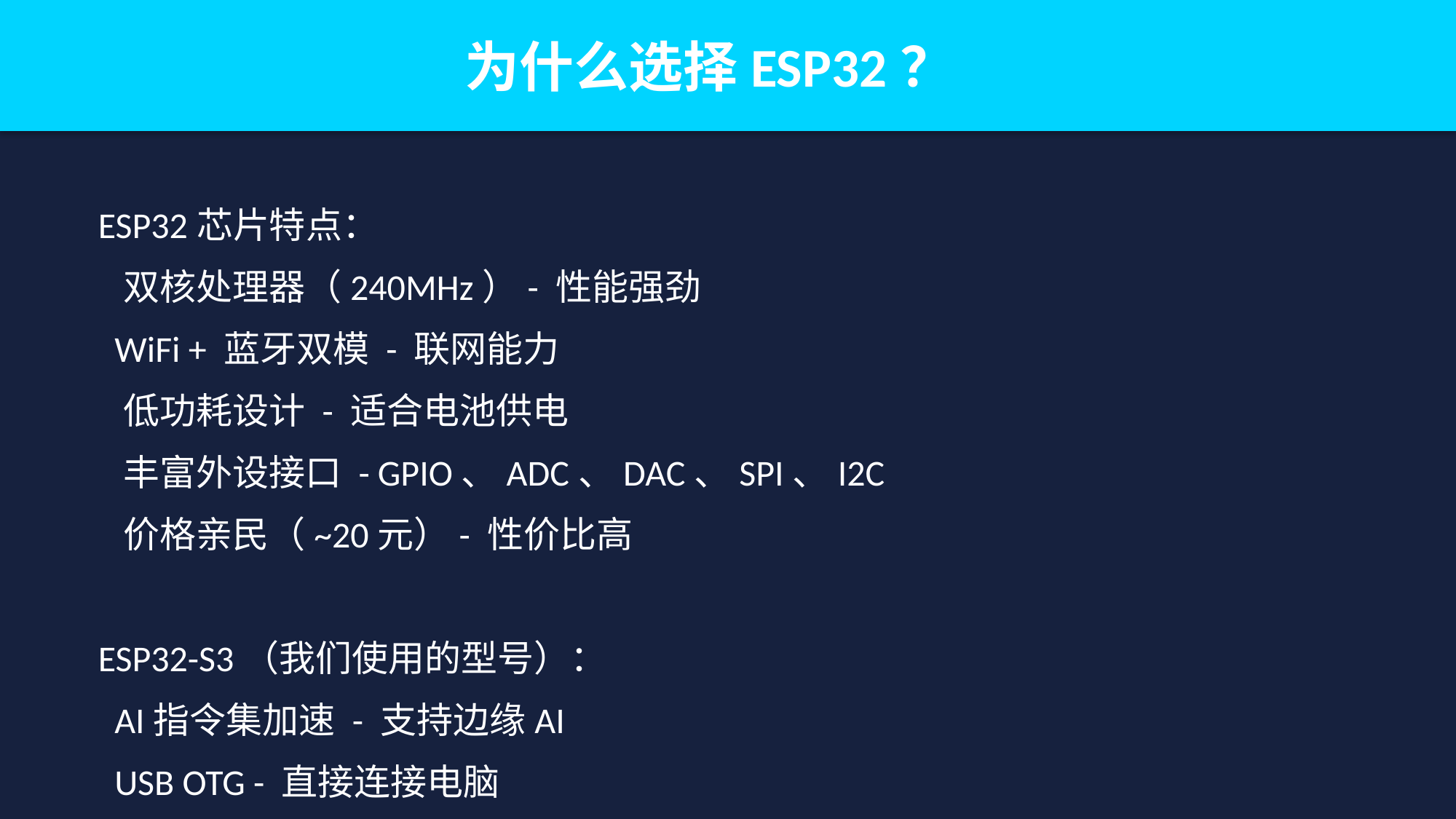

为什么选择ESP32？
ESP32芯片特点：
  双核处理器（240MHz）- 性能强劲
  WiFi + 蓝牙双模 - 联网能力
  低功耗设计 - 适合电池供电
  丰富外设接口 - GPIO、ADC、DAC、SPI、I2C
  价格亲民（~20元）- 性价比高

ESP32-S3（我们使用的型号）：
  AI指令集加速 - 支持边缘AI
  USB OTG - 直接连接电脑
  更好的安全特性